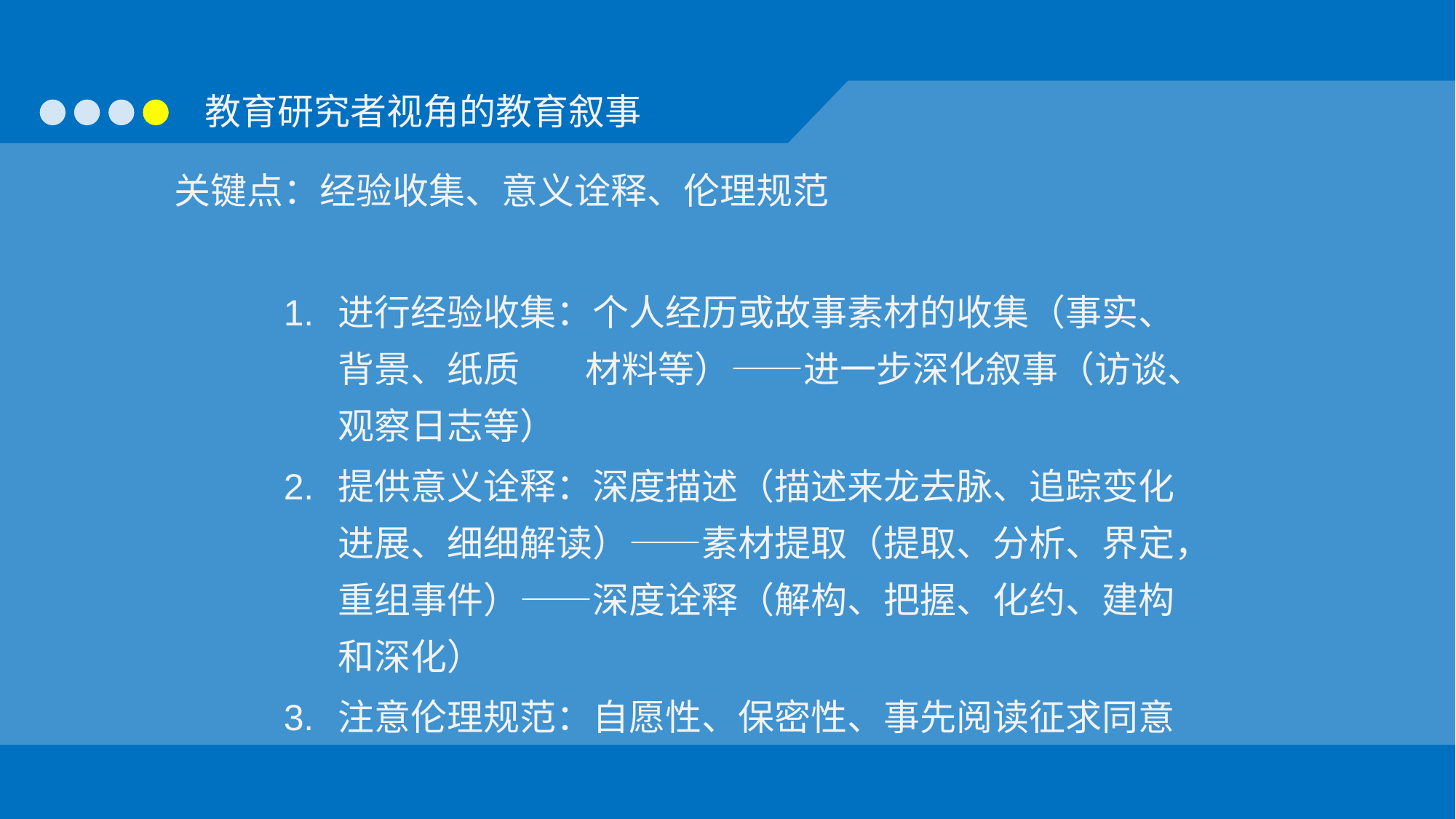

关键点：经验收集、意义诠释、伦理规范

进行经验收集：个人经历或故事素材的收集（事实、背景、纸质        材料等）——进一步深化叙事（访谈、观察日志等）
提供意义诠释：深度描述（描述来龙去脉、追踪变化进展、细细解读）——素材提取（提取、分析、界定，重组事件）——深度诠释（解构、把握、化约、建构和深化）
注意伦理规范：自愿性、保密性、事先阅读征求同意